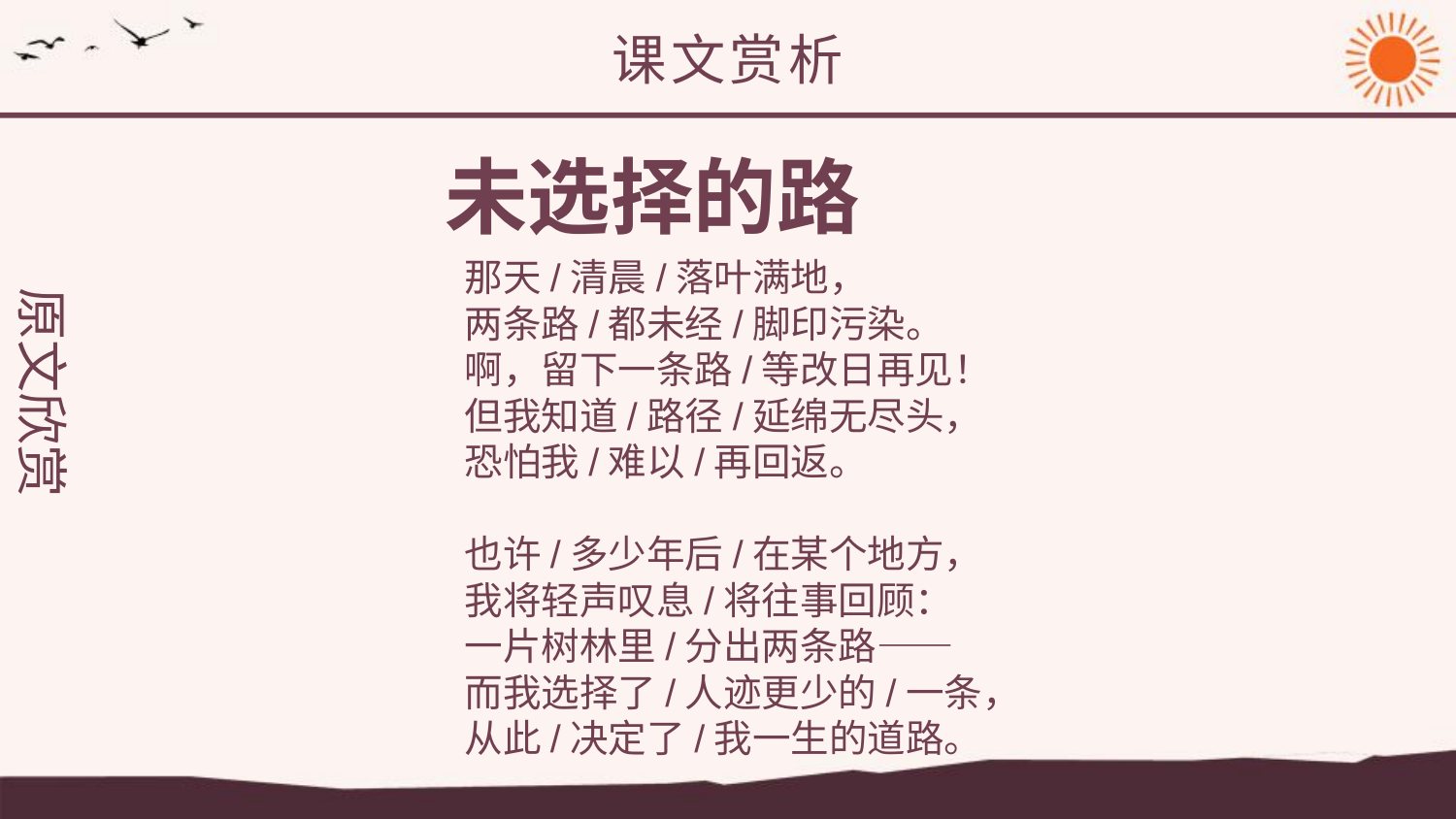

课文赏析

未选择的路
那天/清晨/落叶满地，
两条路/都未经/脚印污染。
啊，留下一条路/等改日再见！
但我知道/路径/延绵无尽头，
恐怕我/难以/再回返。

也许/多少年后/在某个地方，
我将轻声叹息/将往事回顾：
一片树林里/分出两条路——
而我选择了/人迹更少的/一条，
从此/决定了/我一生的道路。
原文欣赏